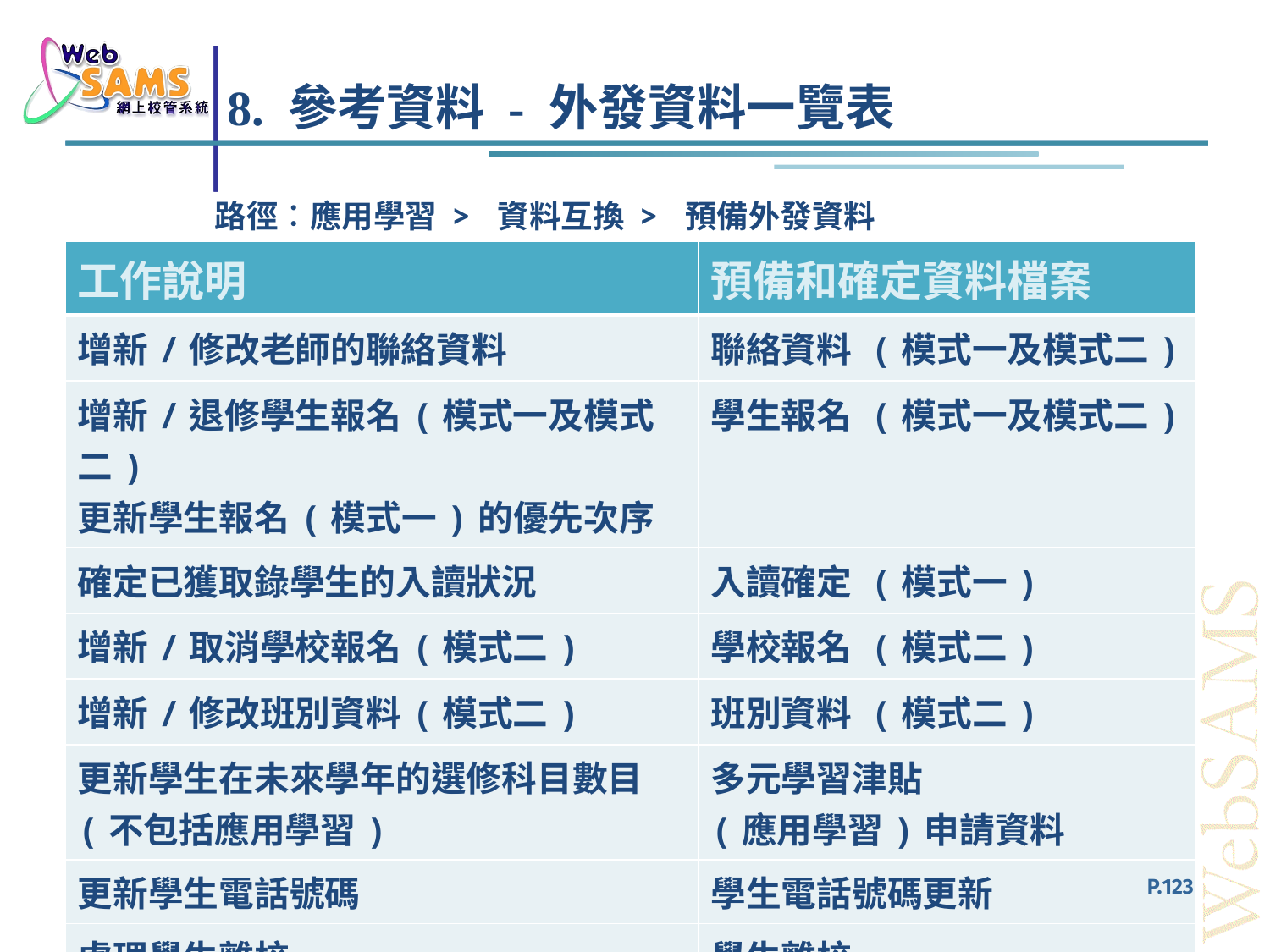

# 8. 參考資料 - 外發資料一覽表
路徑︰應用學習 > 資料互換 > 預備外發資料
| 工作說明 | 預備和確定資料檔案 |
| --- | --- |
| 增新/修改老師的聯絡資料 | 聯絡資料 (模式一及模式二) |
| 增新/退修學生報名(模式一及模式二) 更新學生報名(模式一)的優先次序 | 學生報名 (模式一及模式二) |
| 確定已獲取錄學生的入讀狀況 | 入讀確定 (模式一) |
| 增新/取消學校報名(模式二) | 學校報名 (模式二) |
| 增新/修改班別資料(模式二) | 班別資料 (模式二) |
| 更新學生在未來學年的選修科目數目 (不包括應用學習) | 多元學習津貼 (應用學習)申請資料 |
| 更新學生電話號碼 | 學生電話號碼更新 |
| 處理學生離校 | 學生離校 |
P.123